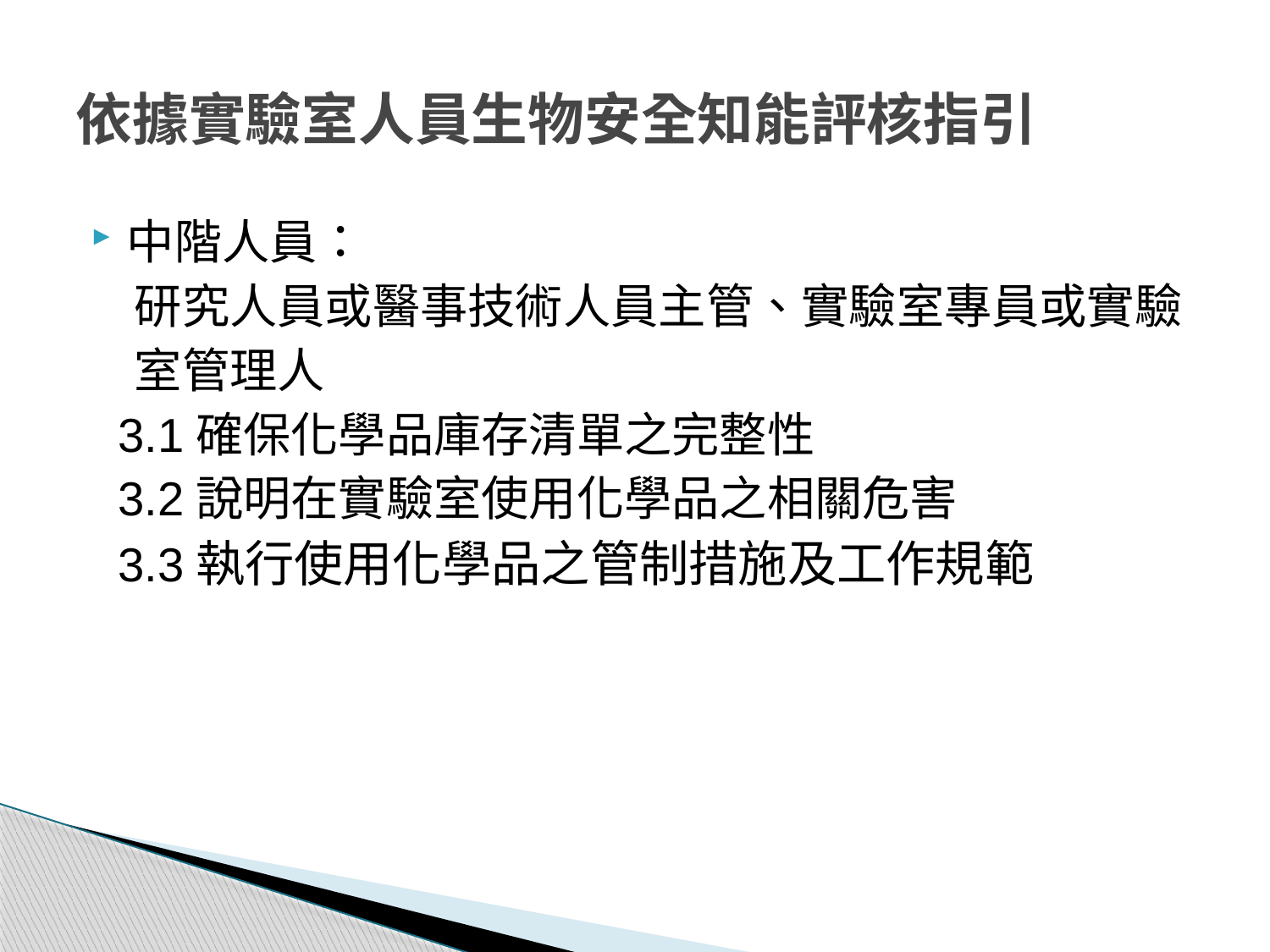

# 依據實驗室人員生物安全知能評核指引
中階人員：
   研究人員或醫事技術人員主管、實驗室專員或實驗
   室管理人
  3.1確保化學品庫存清單之完整性
  3.2說明在實驗室使用化學品之相關危害
  3.3執行使用化學品之管制措施及工作規範